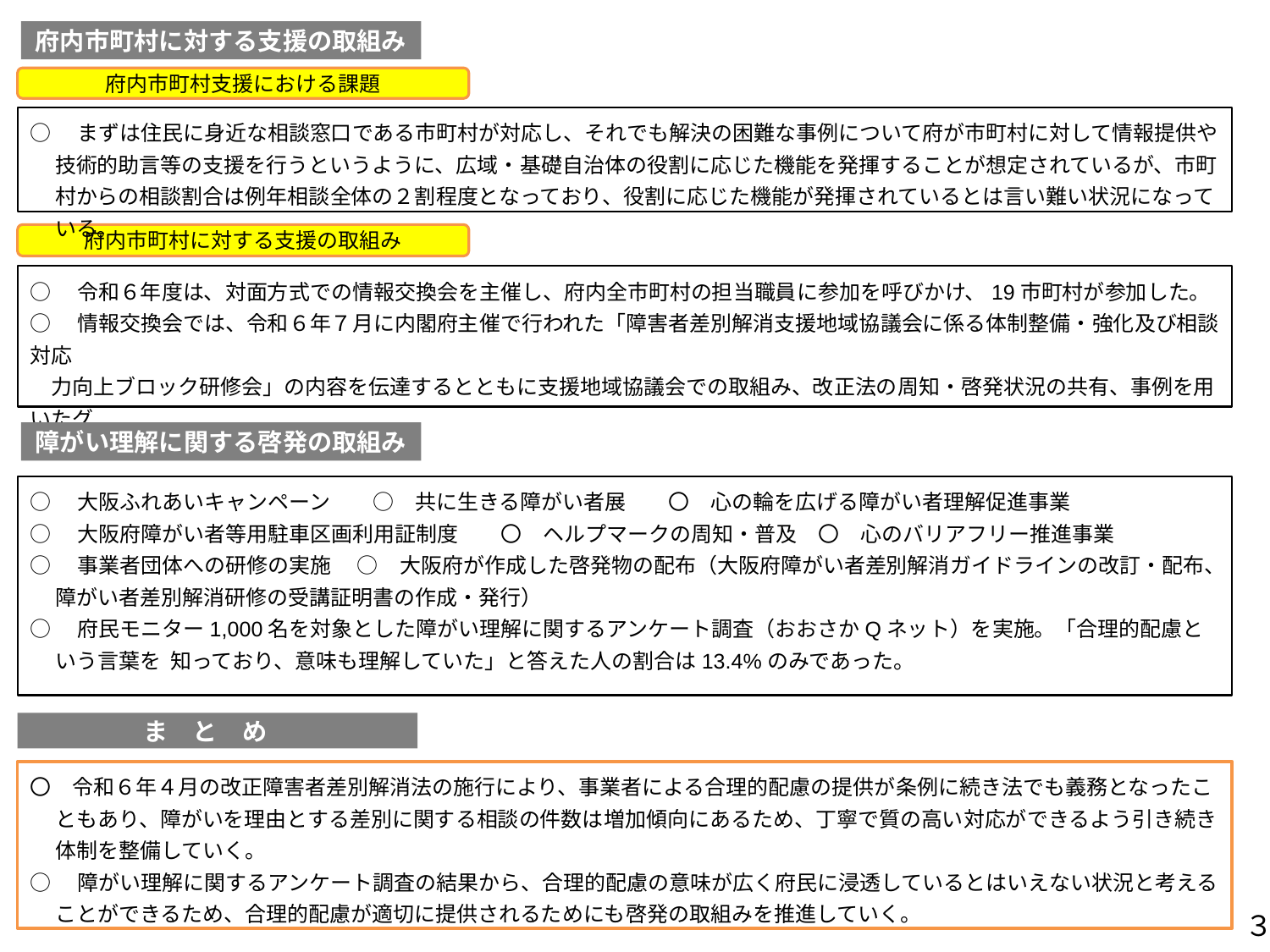

府内市町村に対する支援の取組み
府内市町村支援における課題
○　まずは住民に身近な相談窓口である市町村が対応し、それでも解決の困難な事例について府が市町村に対して情報提供や技術的助言等の支援を行うというように、広域・基礎自治体の役割に応じた機能を発揮することが想定されているが、市町村からの相談割合は例年相談全体の２割程度となっており、役割に応じた機能が発揮されているとは言い難い状況になっている。
府内市町村に対する支援の取組み
○　令和６年度は、対面方式での情報交換会を主催し、府内全市町村の担当職員に参加を呼びかけ、19市町村が参加した。
○　情報交換会では、令和６年７月に内閣府主催で行われた「障害者差別解消支援地域協議会に係る体制整備・強化及び相談対応
　力向上ブロック研修会」の内容を伝達するとともに支援地域協議会での取組み、改正法の周知・啓発状況の共有、事例を用いたグ
  ループワークなどの内容を実施した。
障がい理解に関する啓発の取組み
○　大阪ふれあいキャンペーン　　○　共に生きる障がい者展　　〇　心の輪を広げる障がい者理解促進事業
○　大阪府障がい者等用駐車区画利用証制度　　〇　ヘルプマークの周知・普及　〇　心のバリアフリー推進事業
○　事業者団体への研修の実施　 ○　大阪府が作成した啓発物の配布（大阪府障がい者差別解消ガイドラインの改訂・配布、障がい者差別解消研修の受講証明書の作成・発行）
○　府民モニター1,000名を対象とした障がい理解に関するアンケート調査（おおさかQネット）を実施。「合理的配慮という言葉を  知っており、意味も理解していた」と答えた人の割合は13.4%のみであった。
ま　と　め
〇　令和６年４月の改正障害者差別解消法の施行により、事業者による合理的配慮の提供が条例に続き法でも義務となったこともあり、障がいを理由とする差別に関する相談の件数は増加傾向にあるため、丁寧で質の高い対応ができるよう引き続き体制を整備していく。
○　障がい理解に関するアンケート調査の結果から、合理的配慮の意味が広く府民に浸透しているとはいえない状況と考えることができるため、合理的配慮が適切に提供されるためにも啓発の取組みを推進していく。
３